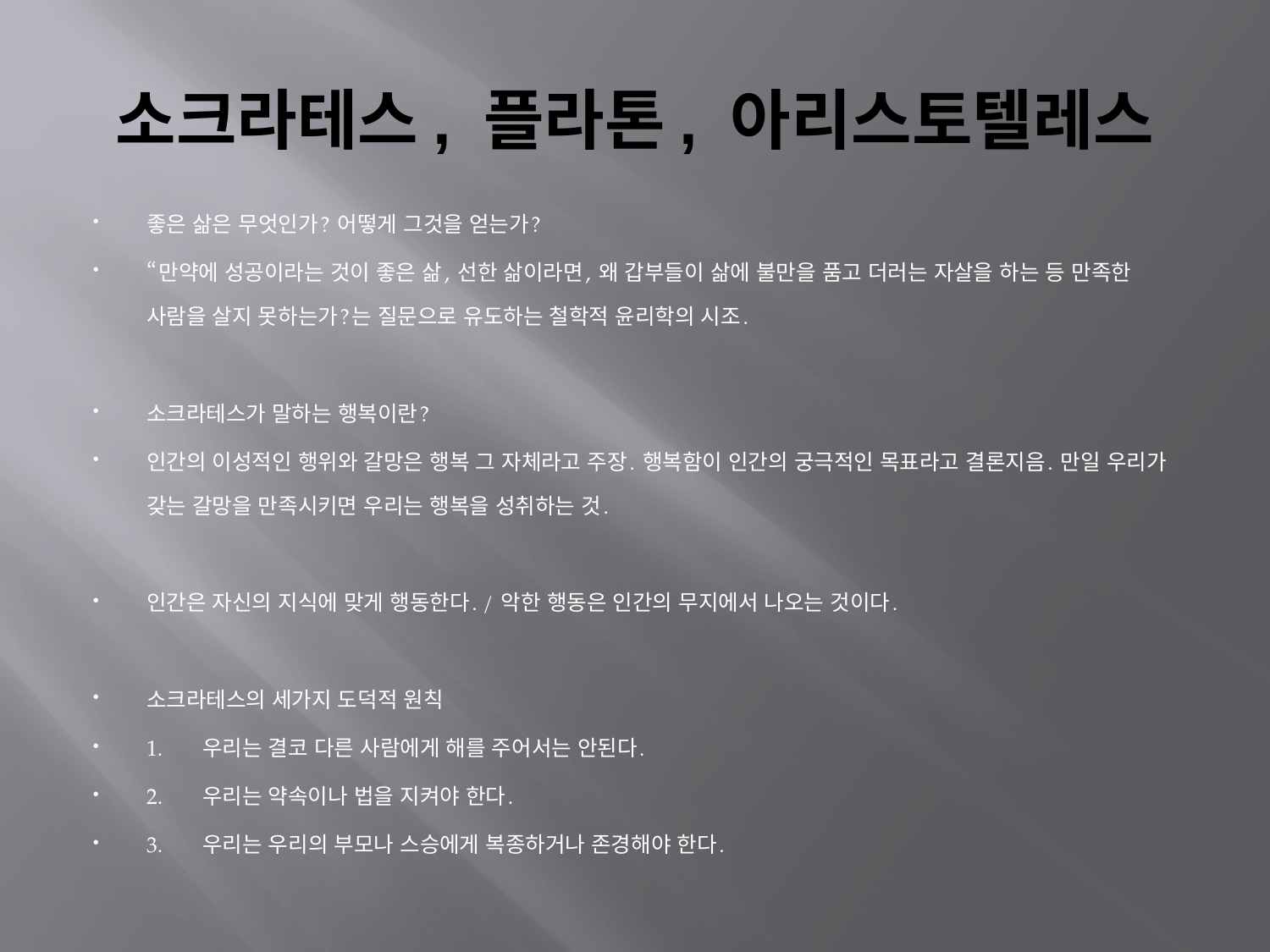

# 소크라테스, 플라톤, 아리스토텔레스
좋은 삶은 무엇인가? 어떻게 그것을 얻는가?
“만약에 성공이라는 것이 좋은 삶, 선한 삶이라면, 왜 갑부들이 삶에 불만을 품고 더러는 자살을 하는 등 만족한 사람을 살지 못하는가?는 질문으로 유도하는 철학적 윤리학의 시조.

소크라테스가 말하는 행복이란?
인간의 이성적인 행위와 갈망은 행복 그 자체라고 주장. 행복함이 인간의 궁극적인 목표라고 결론지음. 만일 우리가 갖는 갈망을 만족시키면 우리는 행복을 성취하는 것.

인간은 자신의 지식에 맞게 행동한다. / 악한 행동은 인간의 무지에서 나오는 것이다.

소크라테스의 세가지 도덕적 원칙
1.	우리는 결코 다른 사람에게 해를 주어서는 안된다.
2.	우리는 약속이나 법을 지켜야 한다.
3.	우리는 우리의 부모나 스승에게 복종하거나 존경해야 한다.